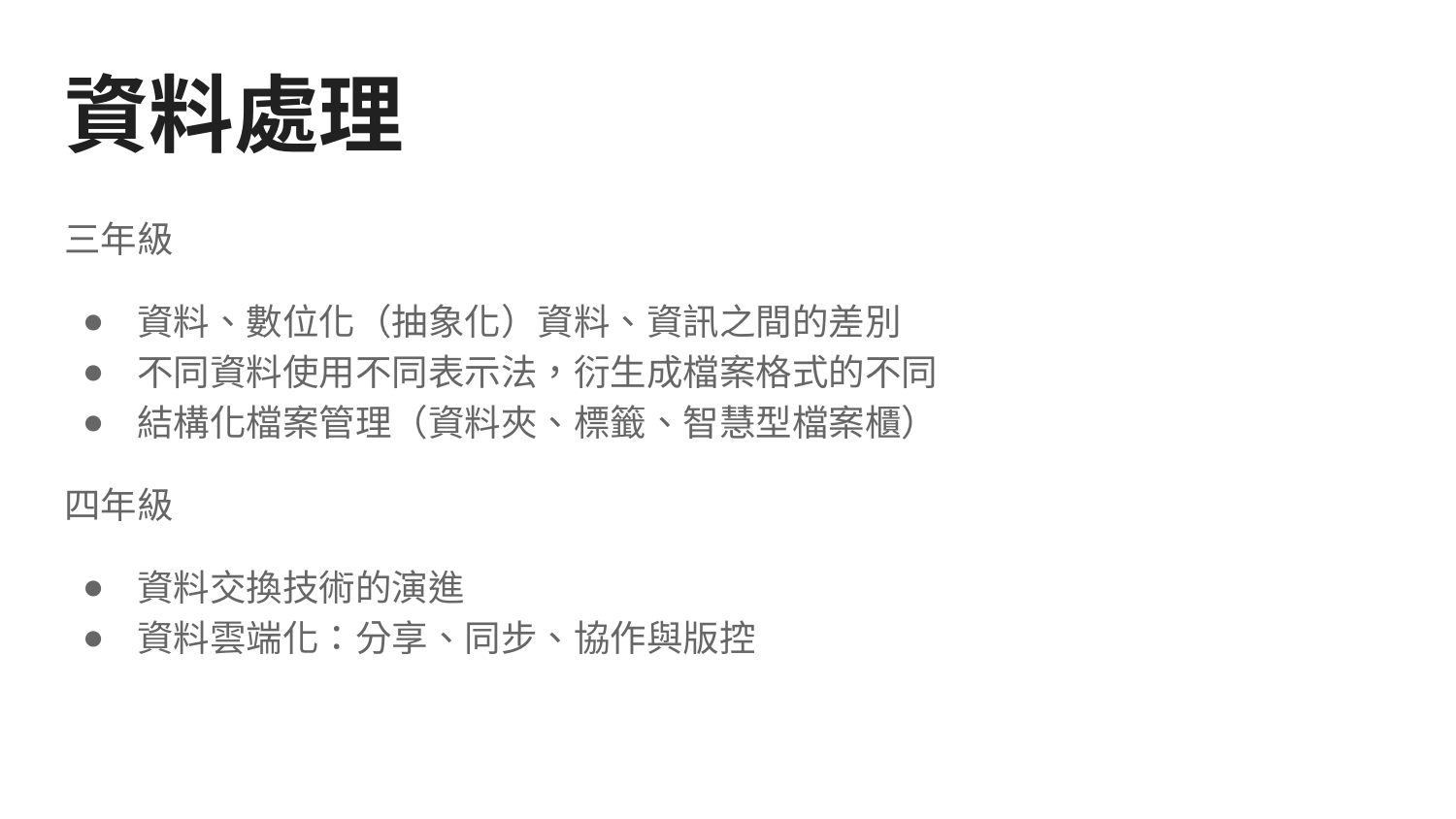

# 資料處理
三年級
資料、數位化（抽象化）資料、資訊之間的差別
不同資料使用不同表示法，衍生成檔案格式的不同
結構化檔案管理（資料夾、標籤、智慧型檔案櫃）
四年級
資料交換技術的演進
資料雲端化：分享、同步、協作與版控